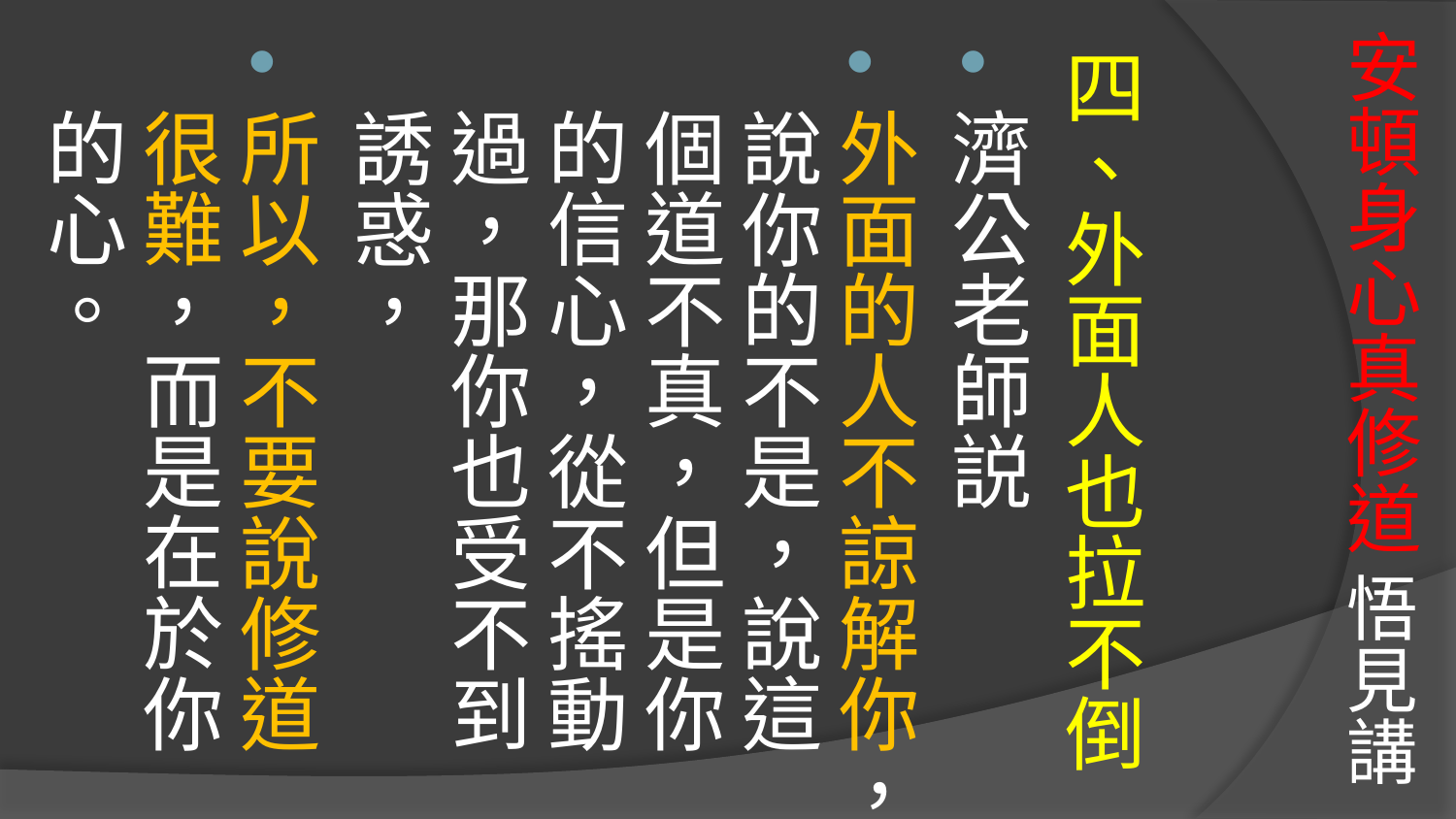

# 安頓身心真修道 悟見講
四、外面人也拉不倒
濟公老師説
外面的人不諒解你，說你的不是，說這個道不真，但是你的信心，從不搖動過，那你也受不到誘惑，
所以，不要說修道很難，而是在於你的心。